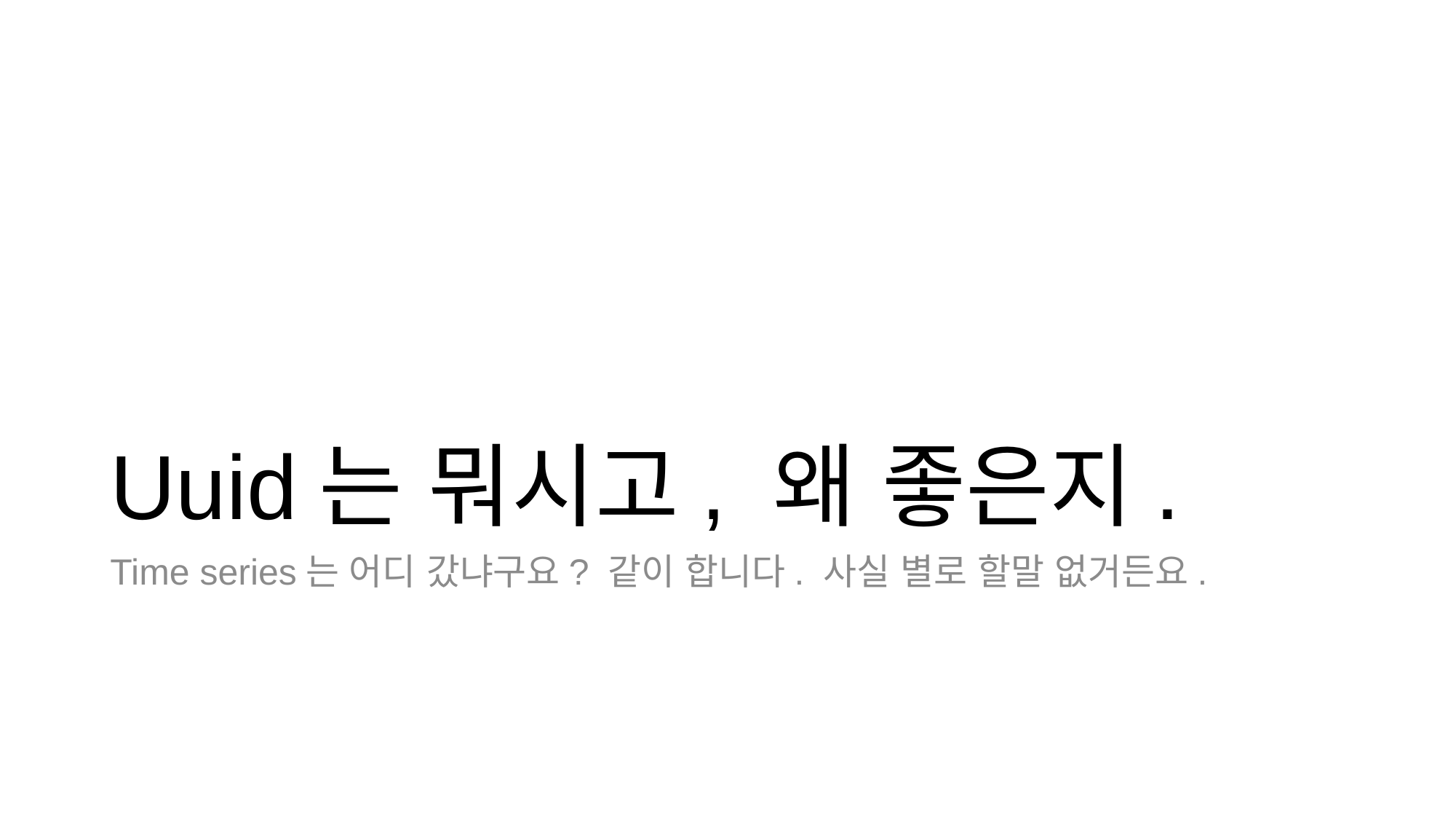

# Uuid는 뭐시고, 왜 좋은지.
Time series는 어디 갔냐구요? 같이 합니다. 사실 별로 할말 없거든요.